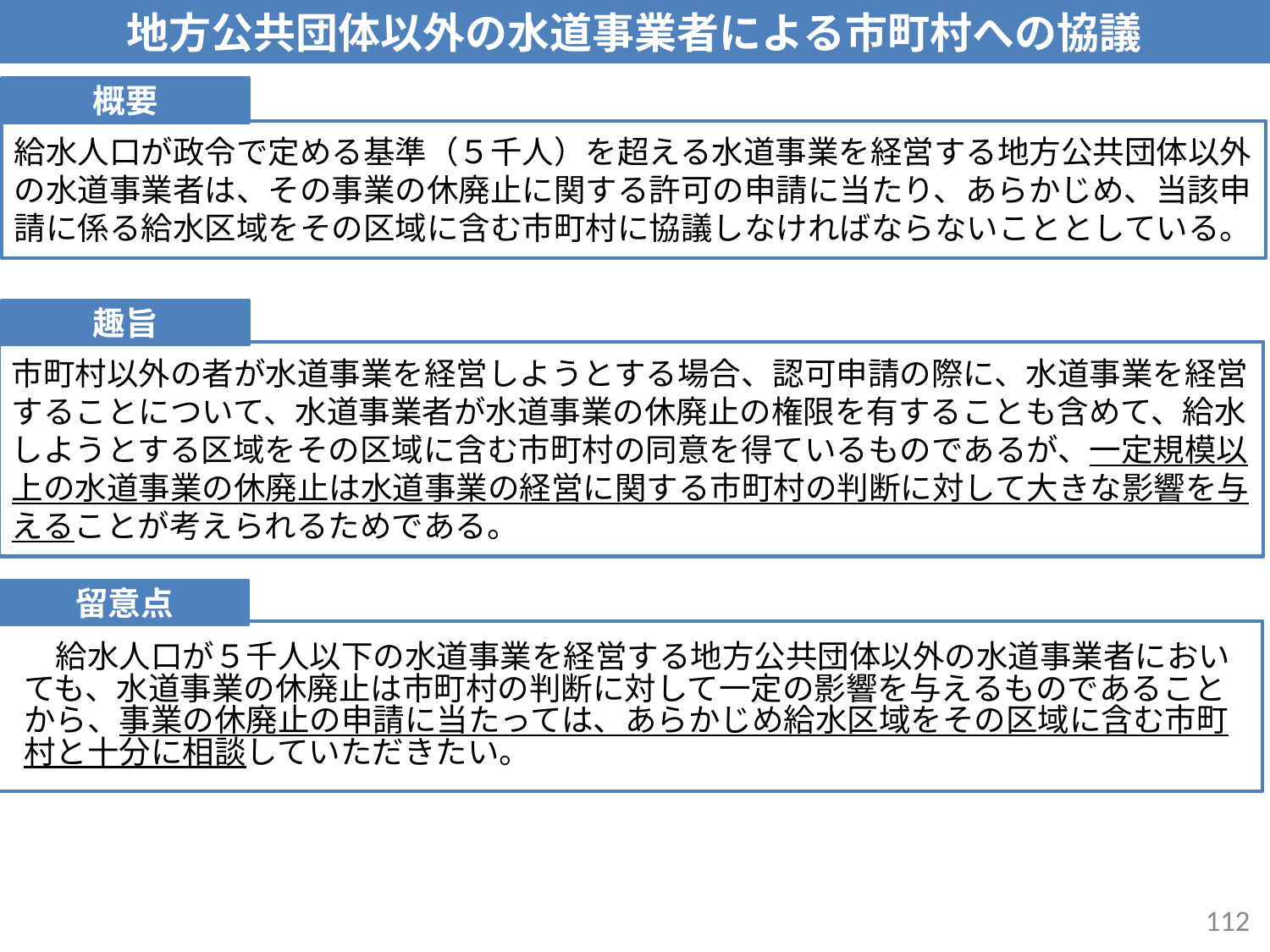

地方公共団体以外の水道事業者による市町村への協議
概要
給水人口が政令で定める基準（５千人）を超える水道事業を経営する地方公共団体以外の水道事業者は、その事業の休廃止に関する許可の申請に当たり、あらかじめ、当該申請に係る給水区域をその区域に含む市町村に協議しなければならないこととしている。
趣旨
市町村以外の者が水道事業を経営しようとする場合、認可申請の際に、水道事業を経営することについて、水道事業者が水道事業の休廃止の権限を有することも含めて、給水しようとする区域をその区域に含む市町村の同意を得ているものであるが、一定規模以上の水道事業の休廃止は水道事業の経営に関する市町村の判断に対して大きな影響を与えることが考えられるためである。
留意点
　給水人口が５千人以下の水道事業を経営する地方公共団体以外の水道事業者においても、水道事業の休廃止は市町村の判断に対して一定の影響を与えるものであることから、事業の休廃止の申請に当たっては、あらかじめ給水区域をその区域に含む市町村と十分に相談していただきたい。
112